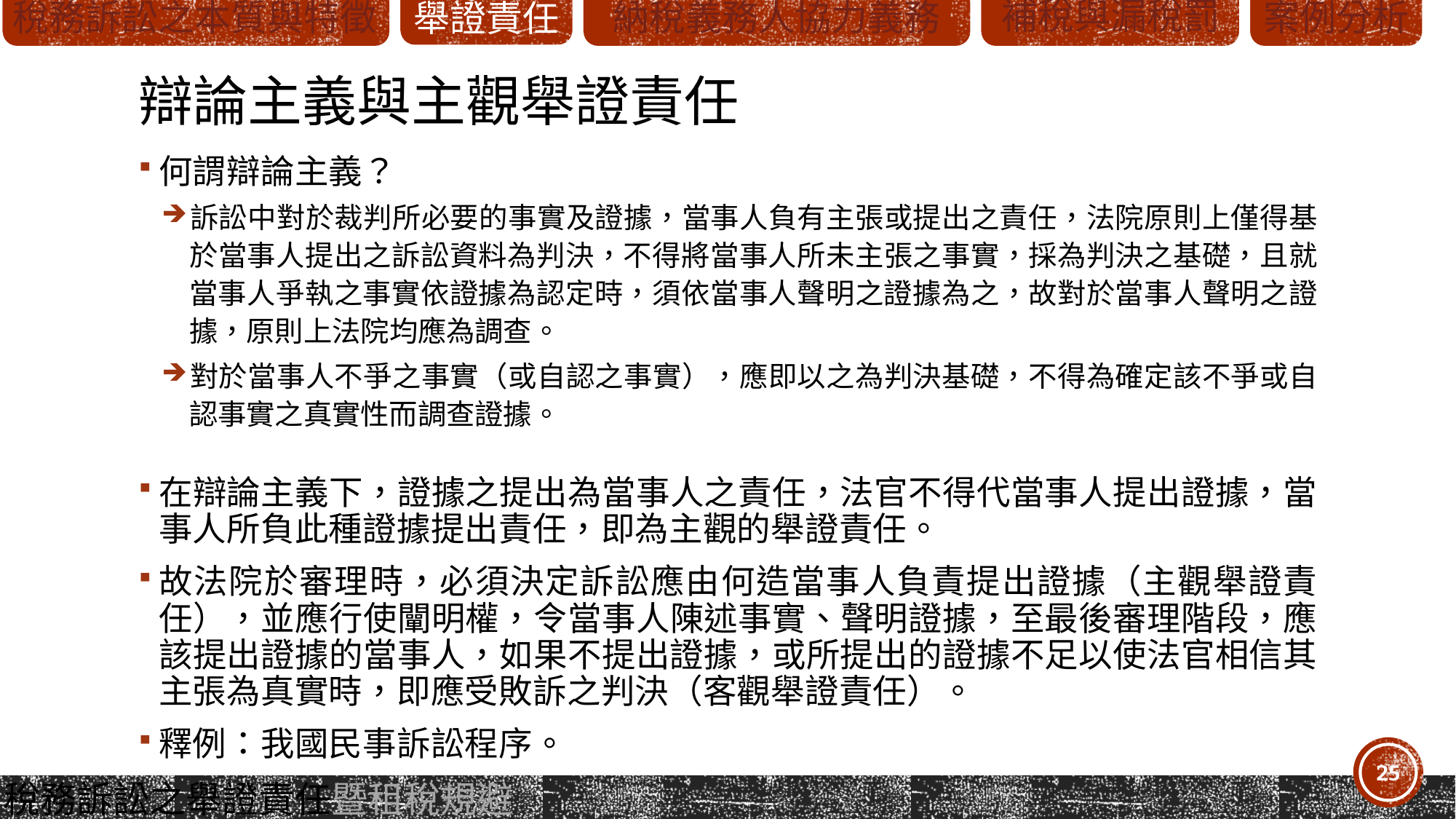

# 辯論主義與主觀舉證責任
何謂辯論主義？
訴訟中對於裁判所必要的事實及證據，當事人負有主張或提出之責任，法院原則上僅得基於當事人提出之訴訟資料為判決，不得將當事人所未主張之事實，採為判決之基礎，且就當事人爭執之事實依證據為認定時，須依當事人聲明之證據為之，故對於當事人聲明之證據，原則上法院均應為調查。
對於當事人不爭之事實（或自認之事實），應即以之為判決基礎，不得為確定該不爭或自認事實之真實性而調查證據。

在辯論主義下，證據之提出為當事人之責任，法官不得代當事人提出證據，當事人所負此種證據提出責任，即為主觀的舉證責任。
故法院於審理時，必須決定訴訟應由何造當事人負責提出證據（主觀舉證責任），並應行使闡明權，令當事人陳述事實、聲明證據，至最後審理階段，應該提出證據的當事人，如果不提出證據，或所提出的證據不足以使法官相信其主張為真實時，即應受敗訴之判決（客觀舉證責任）。
釋例：我國民事訴訟程序。
25